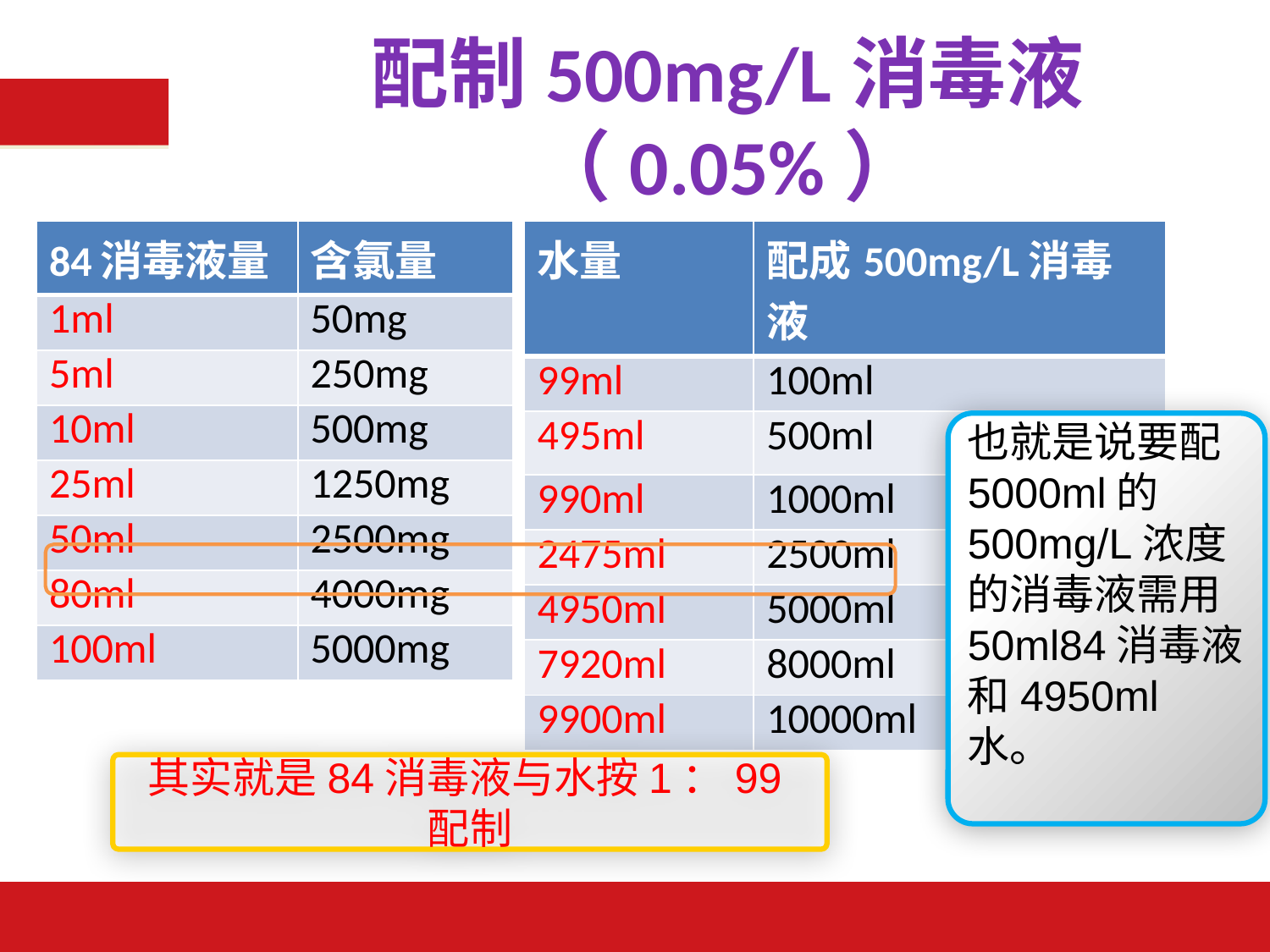

# 配制500mg/L消毒液（0.05%）
| 84消毒液量 | 含氯量 |
| --- | --- |
| 1ml | 50mg |
| 5ml | 250mg |
| 10ml | 500mg |
| 25ml | 1250mg |
| 50ml | 2500mg |
| 80ml | 4000mg |
| 100ml | 5000mg |
| 水量 | 配成500mg/L消毒液 |
| --- | --- |
| 99ml | 100ml |
| 495ml | 500ml |
| 990ml | 1000ml |
| 2475ml | 2500ml |
| 4950ml | 5000ml |
| 7920ml | 8000ml |
| 9900ml | 10000ml |
也就是说要配5000ml的500mg/L浓度的消毒液需用50ml84消毒液和4950ml水。

其实就是84消毒液与水按1：99配制